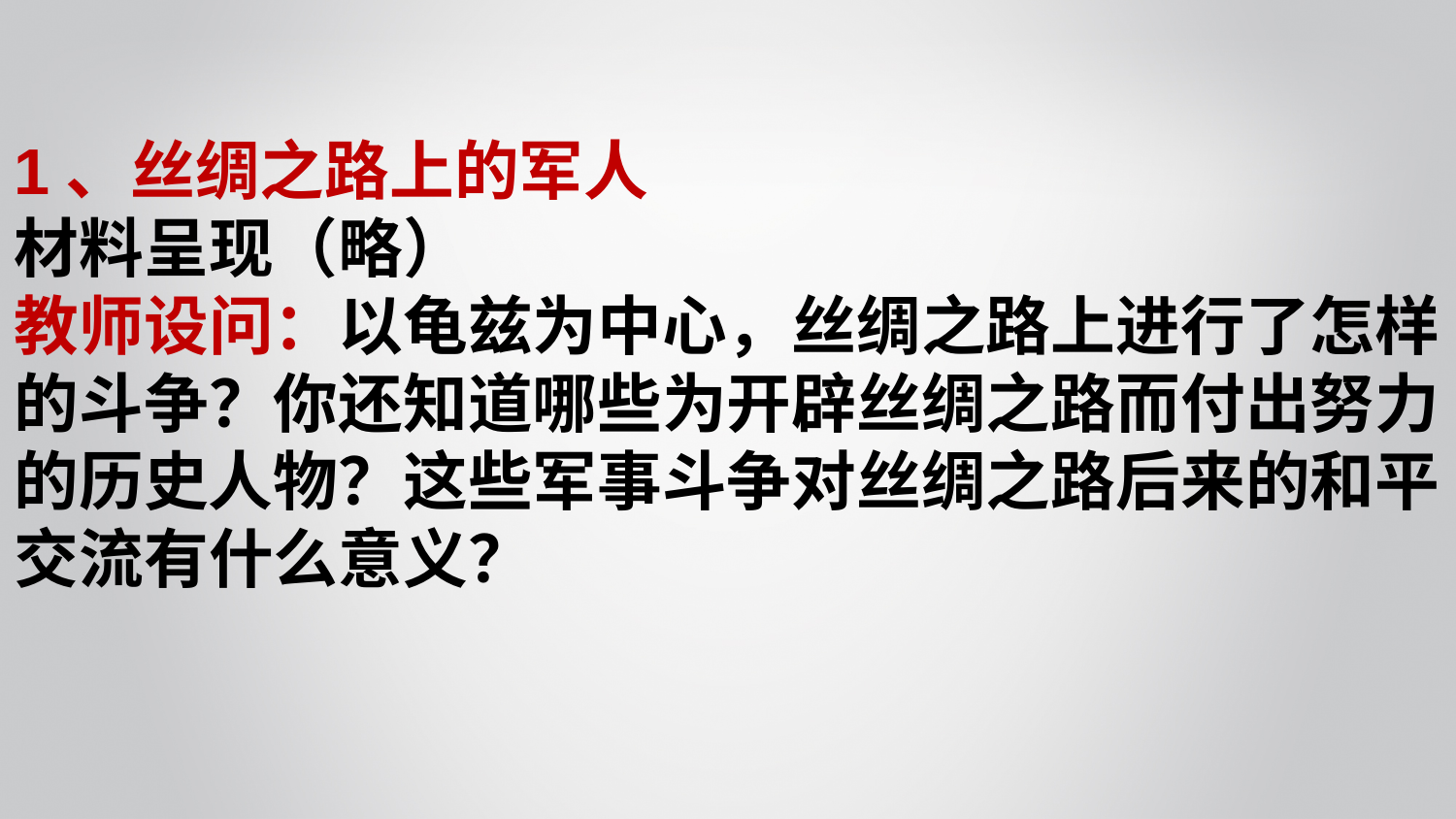

1、丝绸之路上的军人
材料呈现（略）
教师设问：以龟兹为中心，丝绸之路上进行了怎样的斗争？你还知道哪些为开辟丝绸之路而付出努力的历史人物？这些军事斗争对丝绸之路后来的和平交流有什么意义？